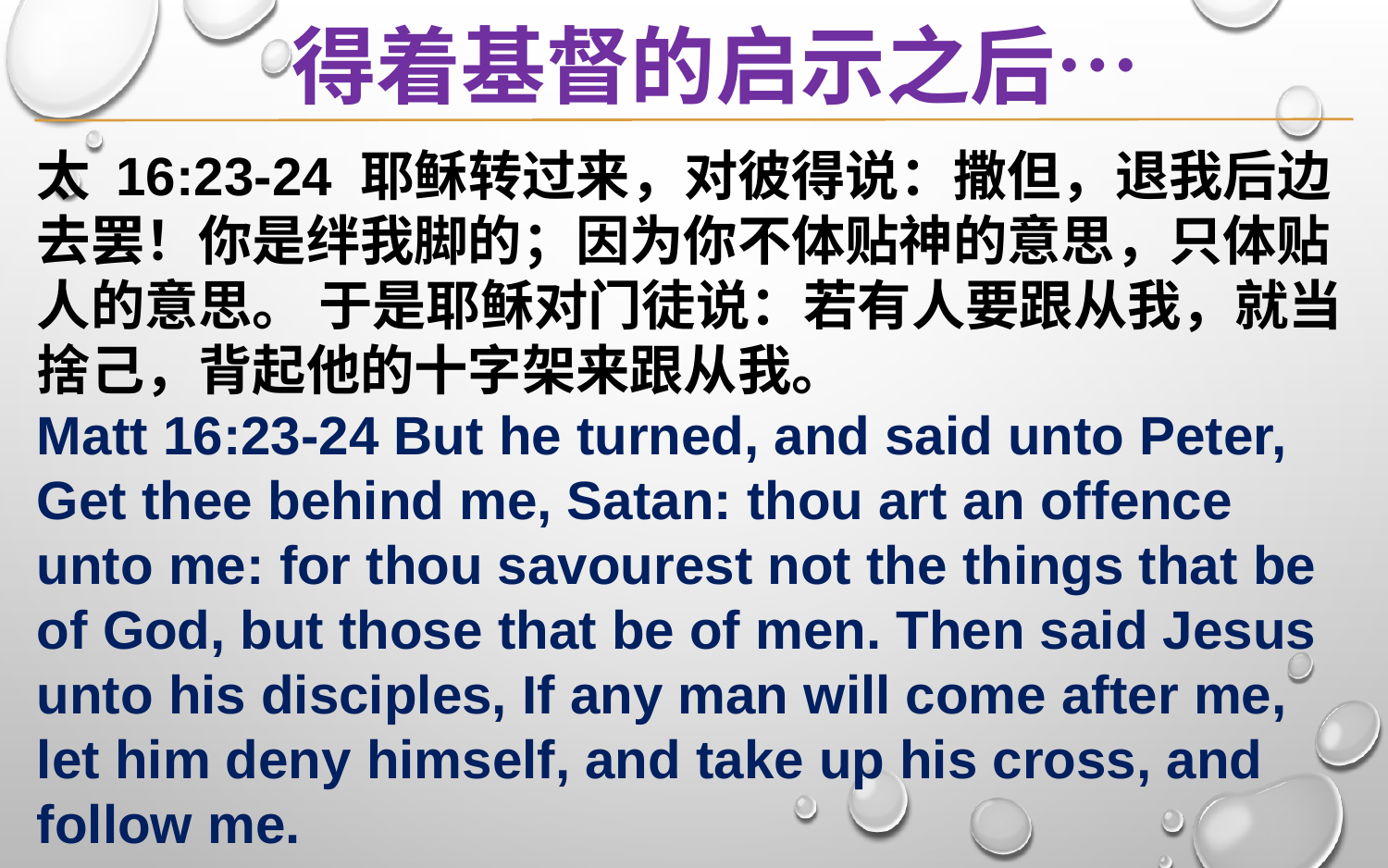

得着基督的启示之后…
太 16:23-24 耶稣转过来，对彼得说：撒但，退我后边去罢！你是绊我脚的；因为你不体贴神的意思，只体贴人的意思。 于是耶稣对门徒说：若有人要跟从我，就当捨己，背起他的十字架来跟从我。
Matt 16:23-24 But he turned, and said unto Peter, Get thee behind me, Satan: thou art an offence unto me: for thou savourest not the things that be of God, but those that be of men. Then said Jesus unto his disciples, If any man will come after me, let him deny himself, and take up his cross, and follow me.